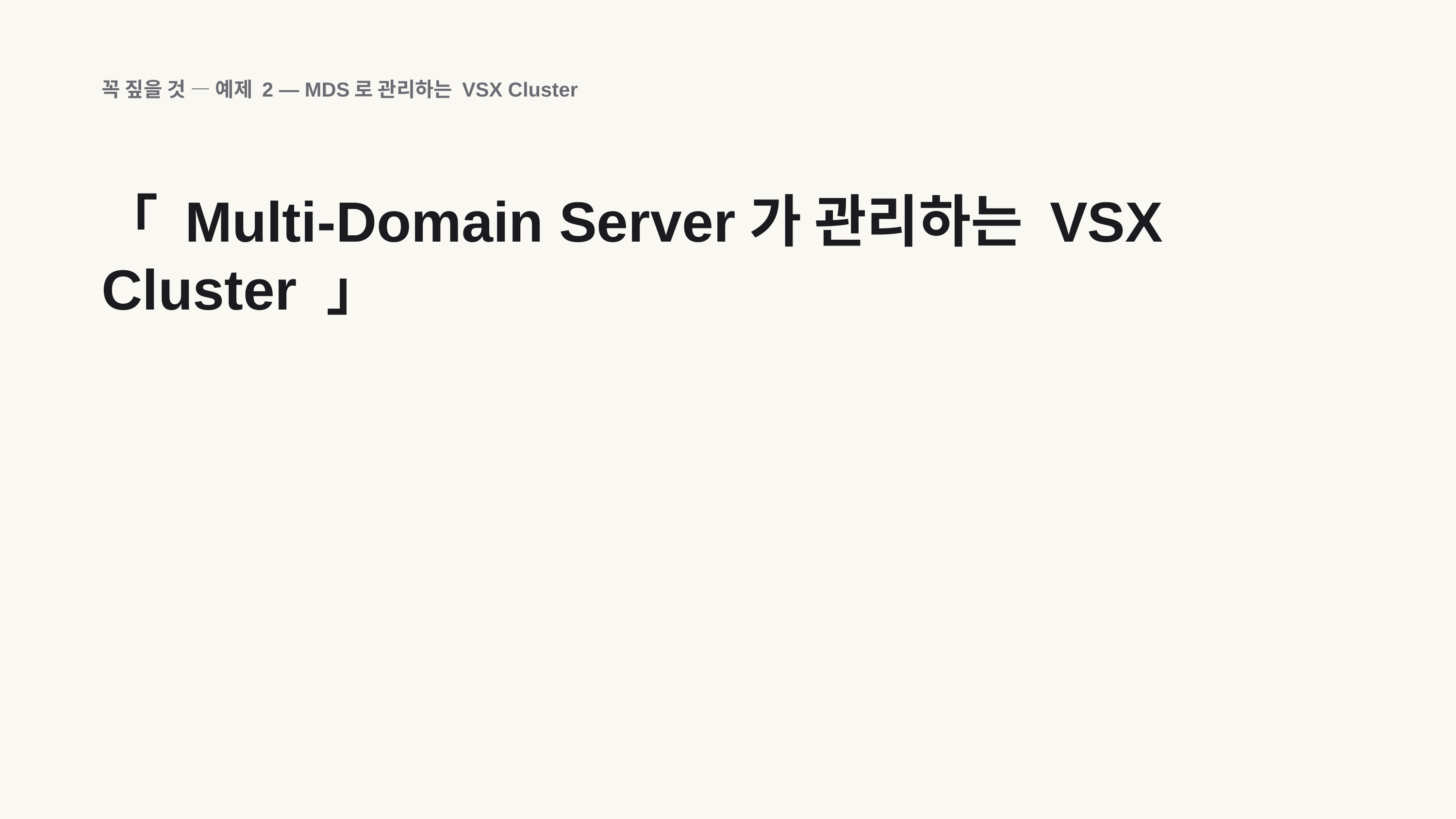

꼭 짚을 것 — 예제 2 — MDS로 관리하는 VSX Cluster
「 Multi-Domain Server가 관리하는 VSX Cluster 」